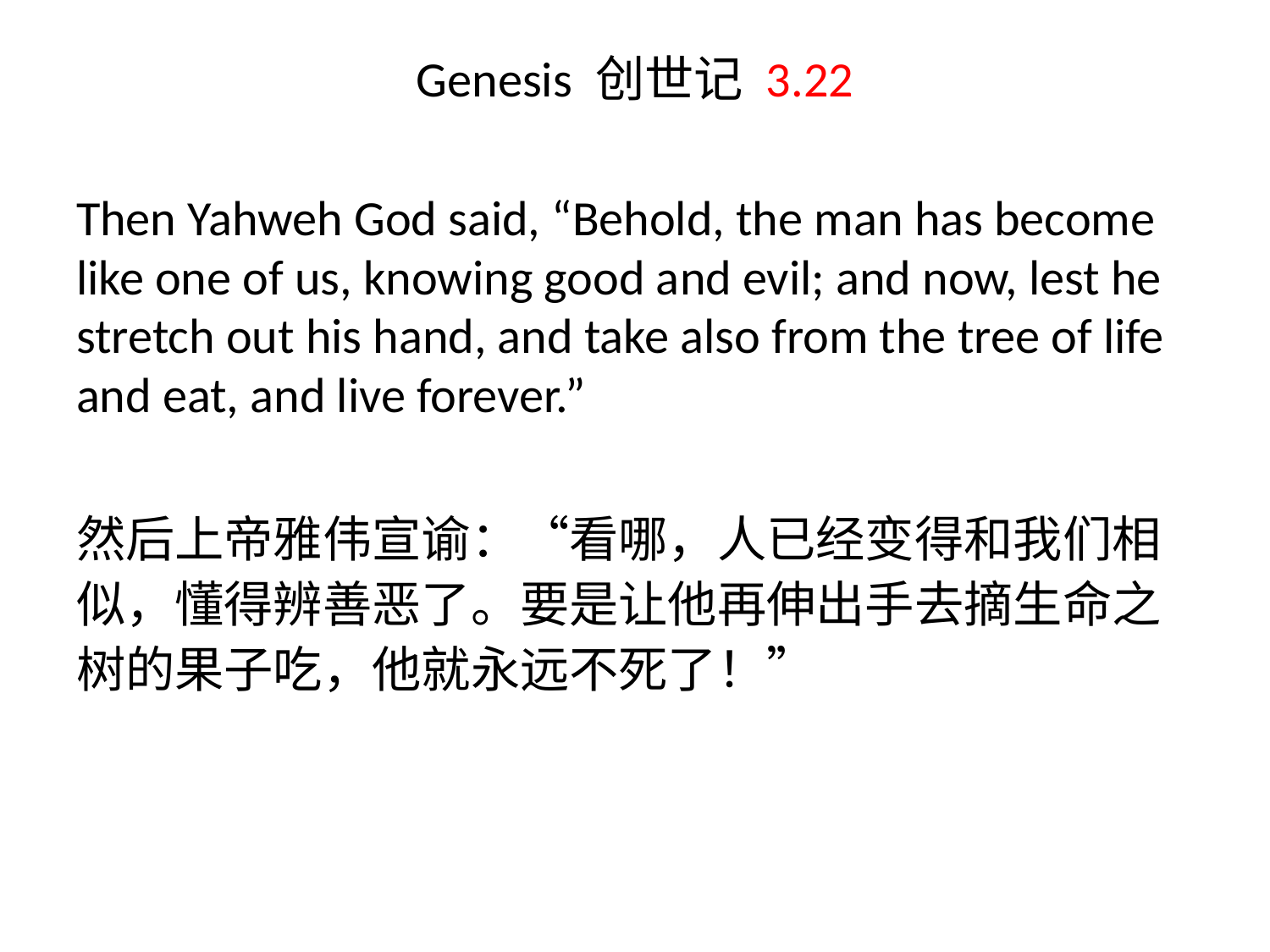

# Genesis 创世记 3.22
Then Yahweh God said, “Behold, the man has become like one of us, knowing good and evil; and now, lest he stretch out his hand, and take also from the tree of life and eat, and live forever.”

然后上帝雅伟宣谕：“看哪，人已经变得和我们相似，懂得辨善恶了。要是让他再伸出手去摘生命之树的果子吃，他就永远不死了！”